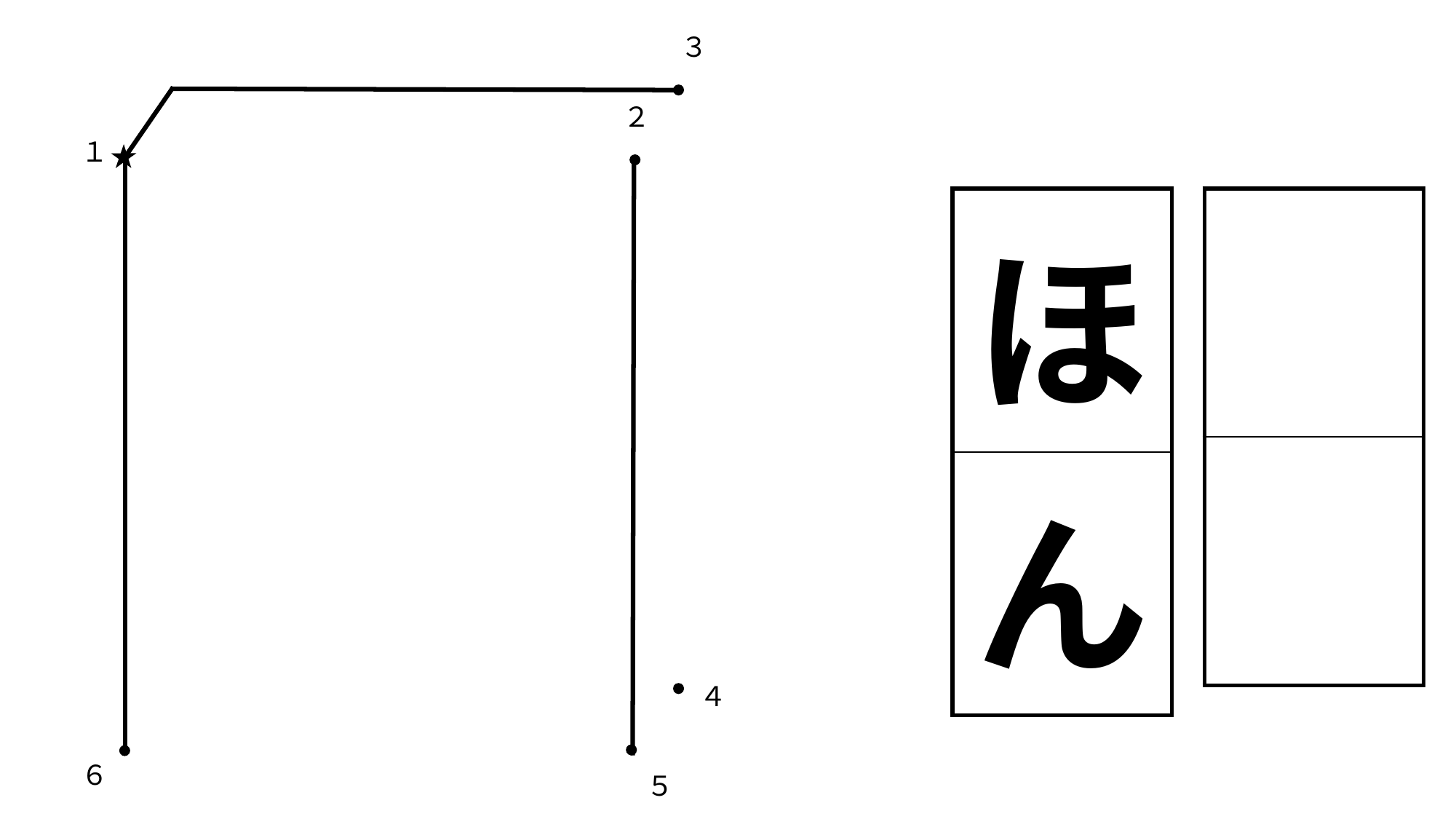

３

２
１

| ほ |
| --- |
| ん |
|  |
| --- |
|  |
４

６
５